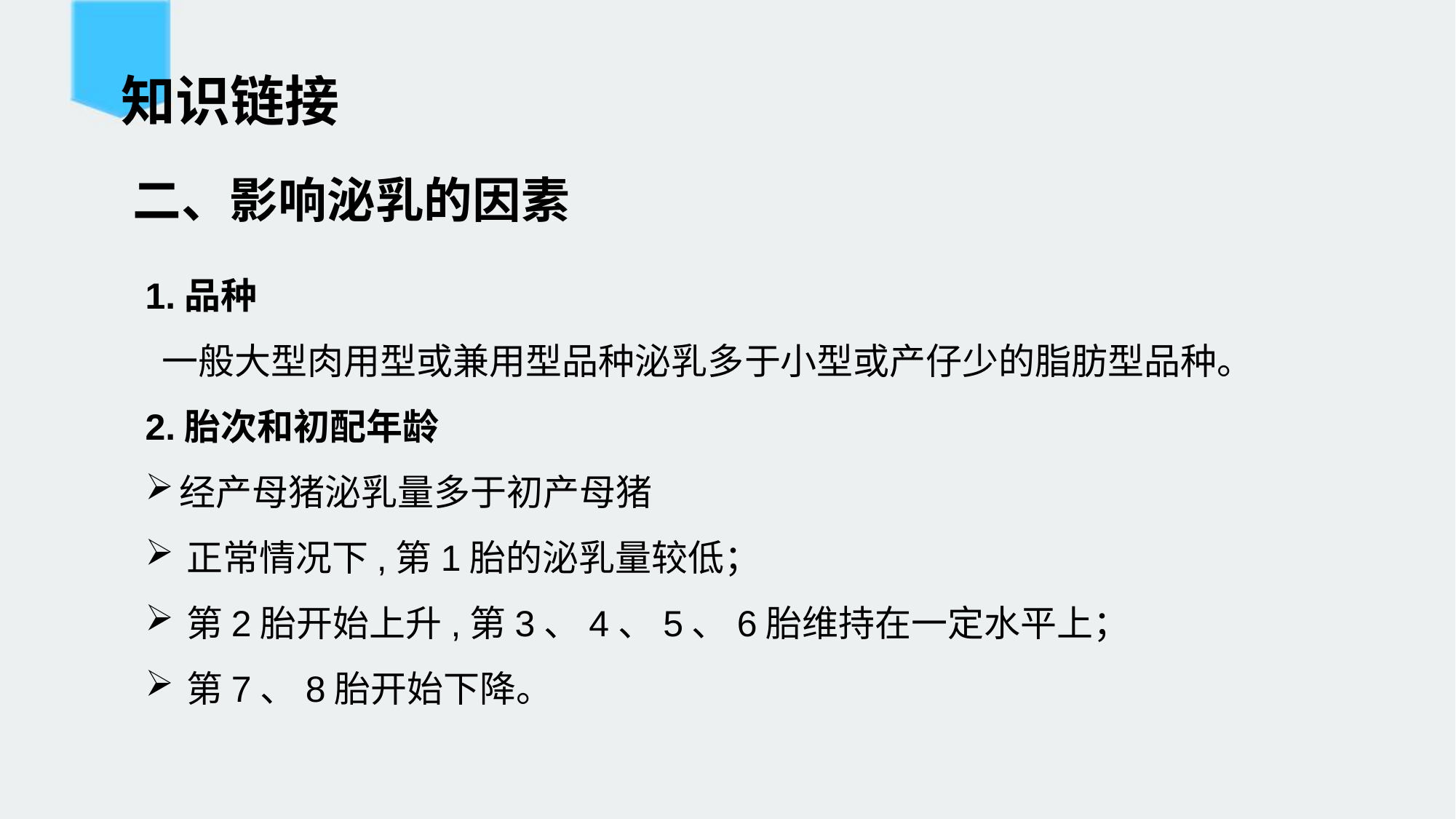

知识链接
二、影响泌乳的因素
1.品种
 一般大型肉用型或兼用型品种泌乳多于小型或产仔少的脂肪型品种。
2.胎次和初配年龄
经产母猪泌乳量多于初产母猪
正常情况下,第1胎的泌乳量较低；
第2胎开始上升,第3、4、5、6胎维持在一定水平上；
第7、8胎开始下降。